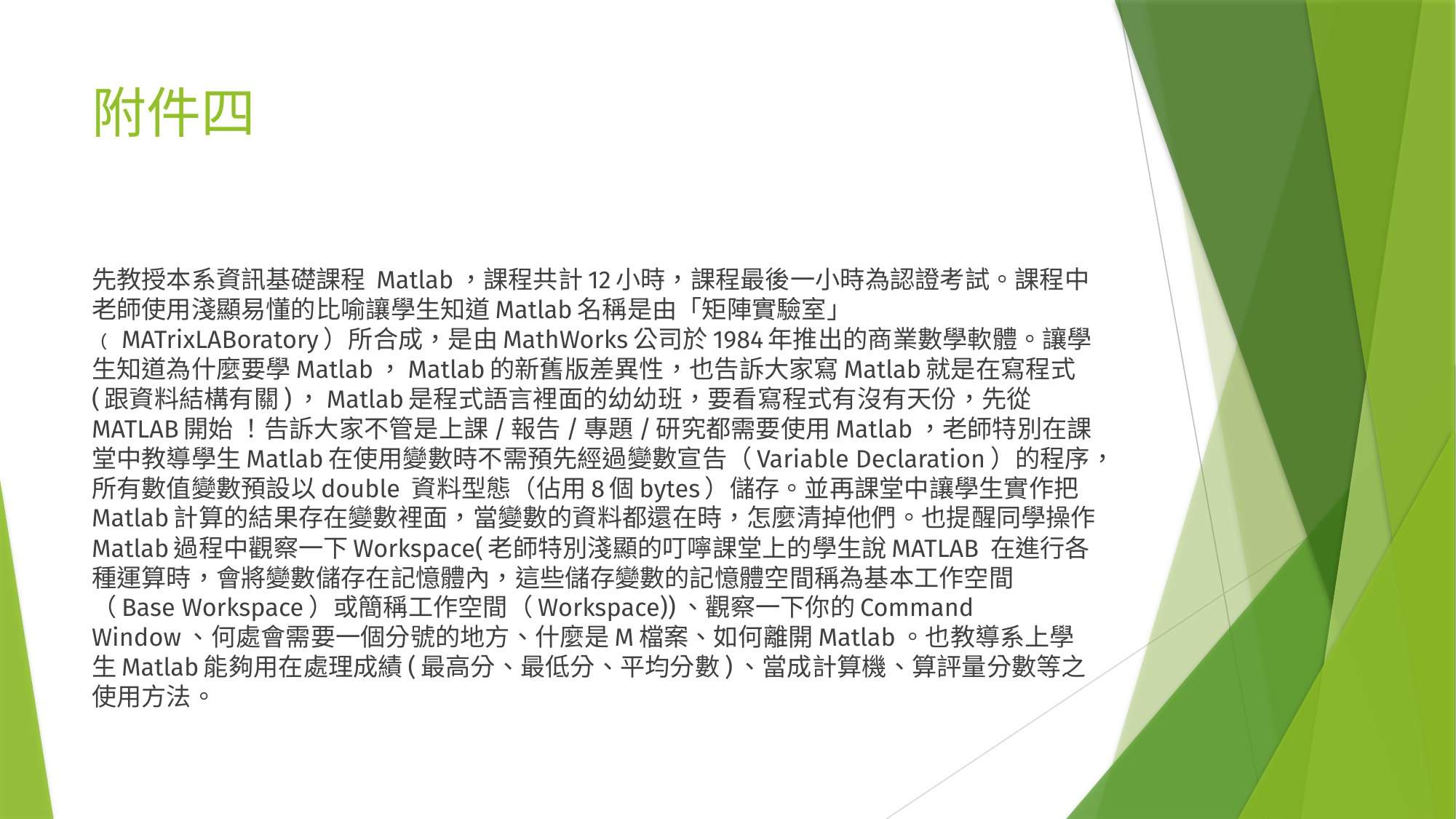

# 附件四
先教授本系資訊基礎課程 Matlab，課程共計12小時，課程最後一小時為認證考試。課程中老師使用淺顯易懂的比喻讓學生知道Matlab名稱是由「矩陣實驗室」﹙MATrixLABoratory）所合成，是由MathWorks公司於1984年推出的商業數學軟體。讓學生知道為什麼要學Matlab，Matlab的新舊版差異性，也告訴大家寫Matlab就是在寫程式(跟資料結構有關)，Matlab是程式語言裡面的幼幼班，要看寫程式有沒有天份，先從MATLAB開始 ！告訴大家不管是上課/報告/專題/研究都需要使用Matlab，老師特別在課堂中教導學生Matlab在使用變數時不需預先經過變數宣告（Variable Declaration）的程序，所有數值變數預設以double 資料型態（佔用8個bytes）儲存。並再課堂中讓學生實作把Matlab計算的結果存在變數裡面，當變數的資料都還在時，怎麼清掉他們。也提醒同學操作Matlab過程中觀察一下Workspace(老師特別淺顯的叮嚀課堂上的學生說MATLAB 在進行各種運算時，會將變數儲存在記憶體內，這些儲存變數的記憶體空間稱為基本工作空間（Base Workspace）或簡稱工作空間（Workspace))、觀察一下你的Command Window、何處會需要一個分號的地方、什麼是M檔案、如何離開Matlab。也教導系上學生Matlab能夠用在處理成績(最高分、最低分、平均分數)、當成計算機、算評量分數等之使用方法。